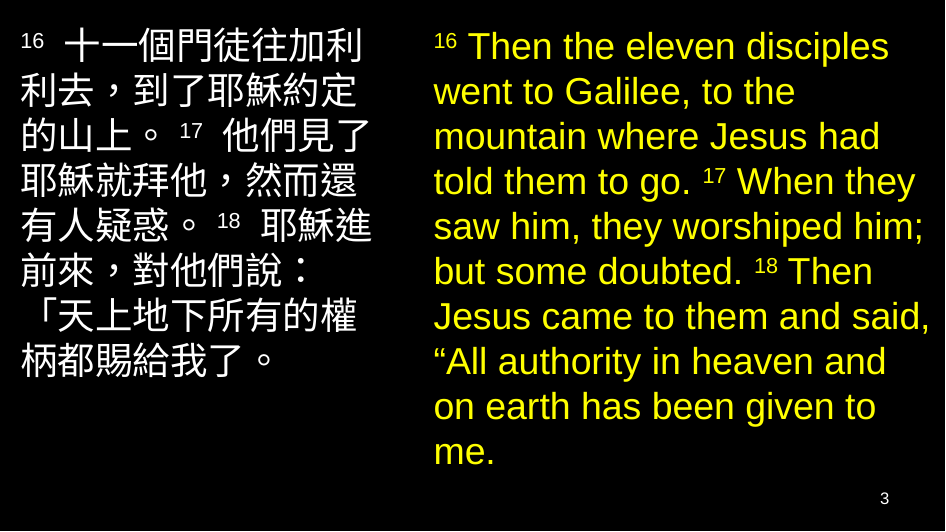

16 十一個門徒往加利利去，到了耶穌約定的山上。17 他們見了耶穌就拜他，然而還有人疑惑。18 耶穌進前來，對他們說：「天上地下所有的權柄都賜給我了。
16 Then the eleven disciples went to Galilee, to the mountain where Jesus had told them to go. 17 When they saw him, they worshiped him; but some doubted. 18 Then Jesus came to them and said, “All authority in heaven and on earth has been given to me.
3